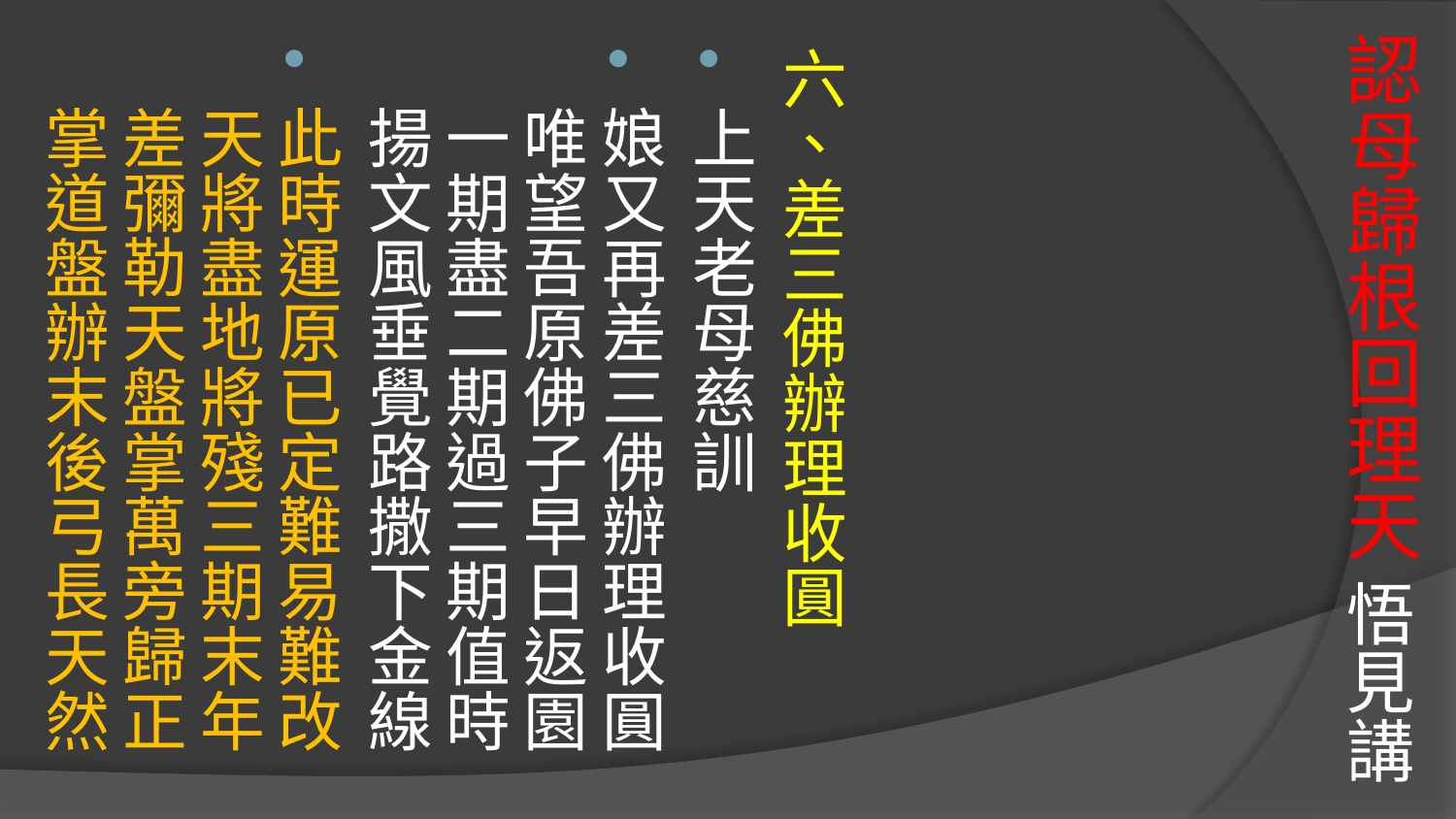

# 認母歸根回理天 悟見講
六、差三佛辦理收圓
上天老母慈訓
娘又再差三佛辦理收圓
唯望吾原佛子早日返園
一期盡二期過三期值時
揚文風垂覺路撒下金線
此時運原已定難易難改
天將盡地將殘三期末年
差彌勒天盤掌萬旁歸正
掌道盤辦末後弓長天然